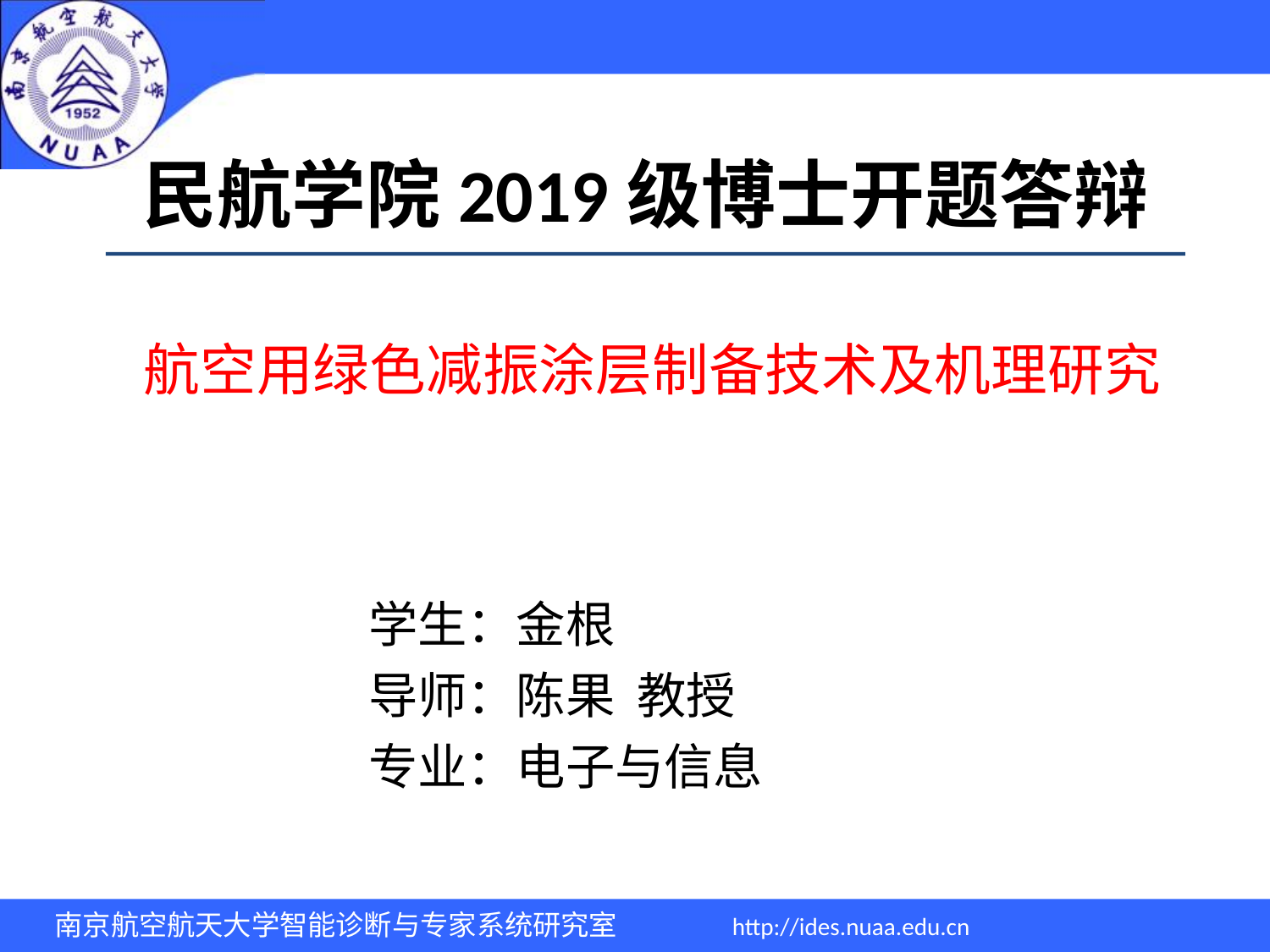

# 民航学院2019级博士开题答辩

航空用绿色减振涂层制备技术及机理研究
学生：金根
导师：陈果  教授
专业：电子与信息
学    生：郝腾飞
南京航空航天大学智能诊断与专家系统研究室                 http://ides.nuaa.edu.cn